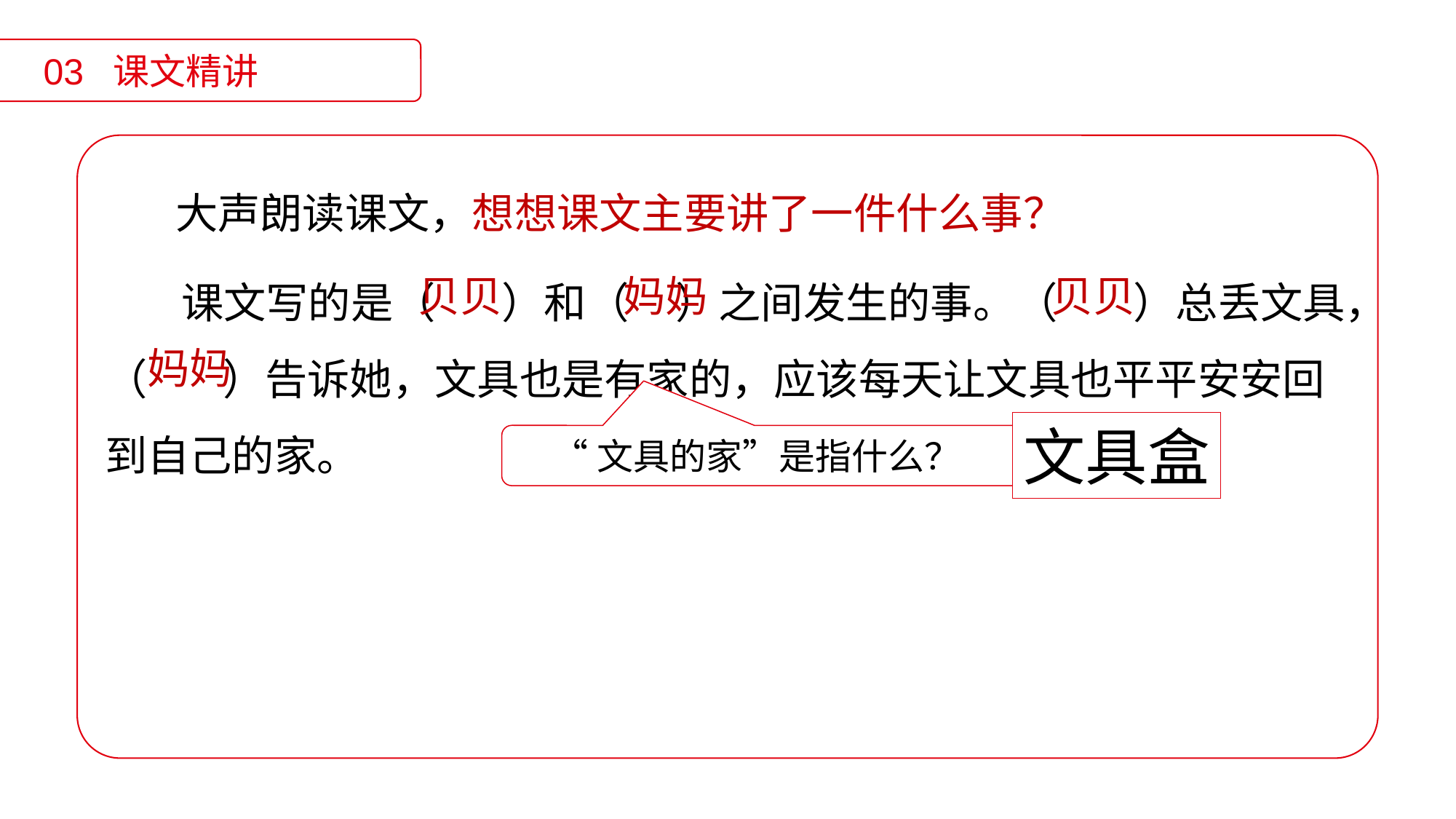

03  课文精讲

大声朗读课文，想想课文主要讲了一件什么事？
       课文写的是（       ）和（     ）之间发生的事。（        ）总丢文具，（        ）告诉她，文具也是有家的，应该每天让文具也平平安安回到自己的家。
贝贝
妈妈
贝贝
妈妈
文具盒
“文具的家”是指什么？